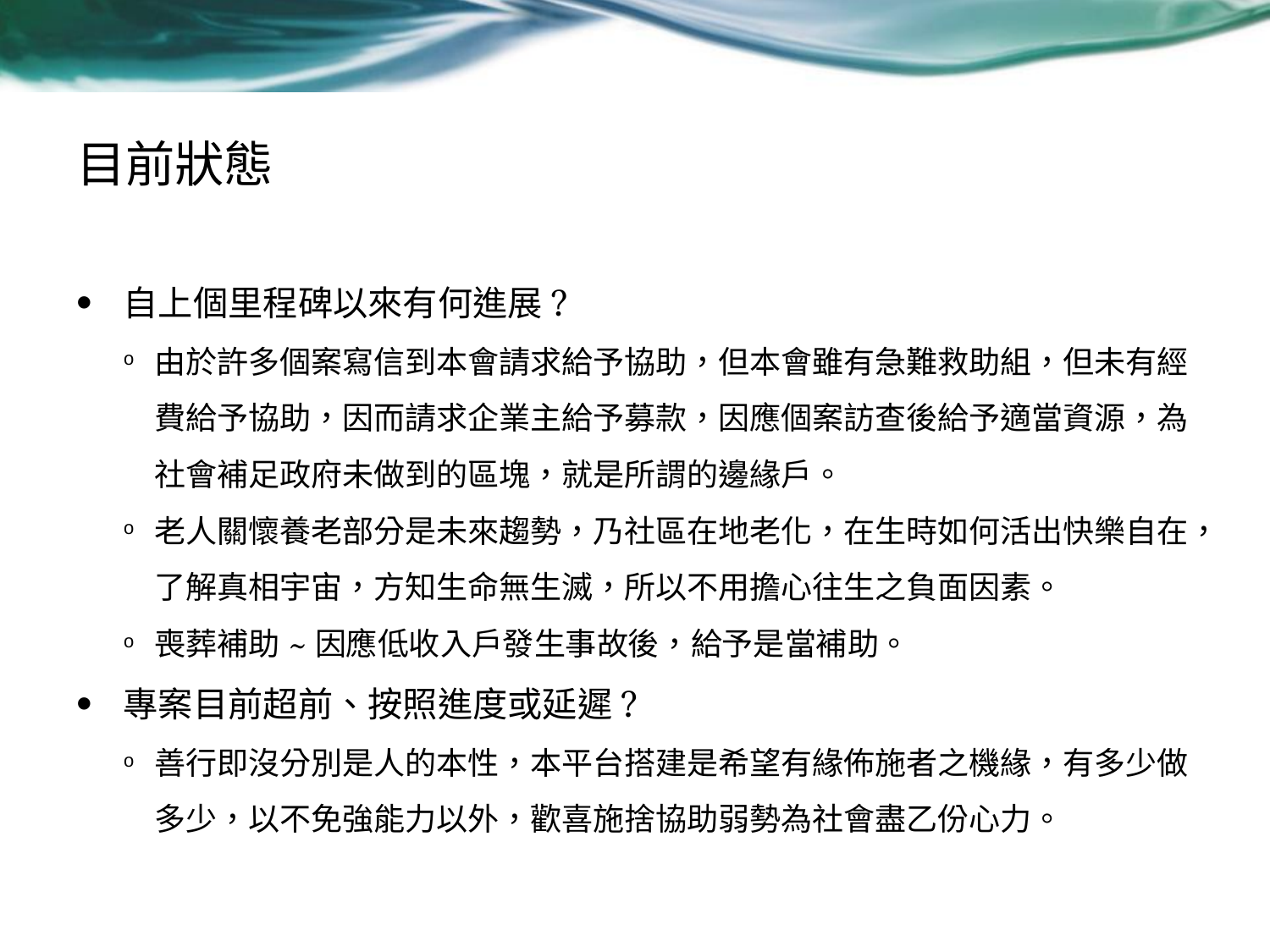

# 目前狀態
自上個里程碑以來有何進展?
由於許多個案寫信到本會請求給予協助，但本會雖有急難救助組，但未有經費給予協助，因而請求企業主給予募款，因應個案訪查後給予適當資源，為社會補足政府未做到的區塊，就是所謂的邊緣戶。
老人關懷養老部分是未來趨勢，乃社區在地老化，在生時如何活出快樂自在，了解真相宇宙，方知生命無生滅，所以不用擔心往生之負面因素。
喪葬補助~因應低收入戶發生事故後，給予是當補助。
專案目前超前、按照進度或延遲?
善行即沒分別是人的本性，本平台搭建是希望有緣佈施者之機緣，有多少做多少，以不免強能力以外，歡喜施捨協助弱勢為社會盡乙份心力。